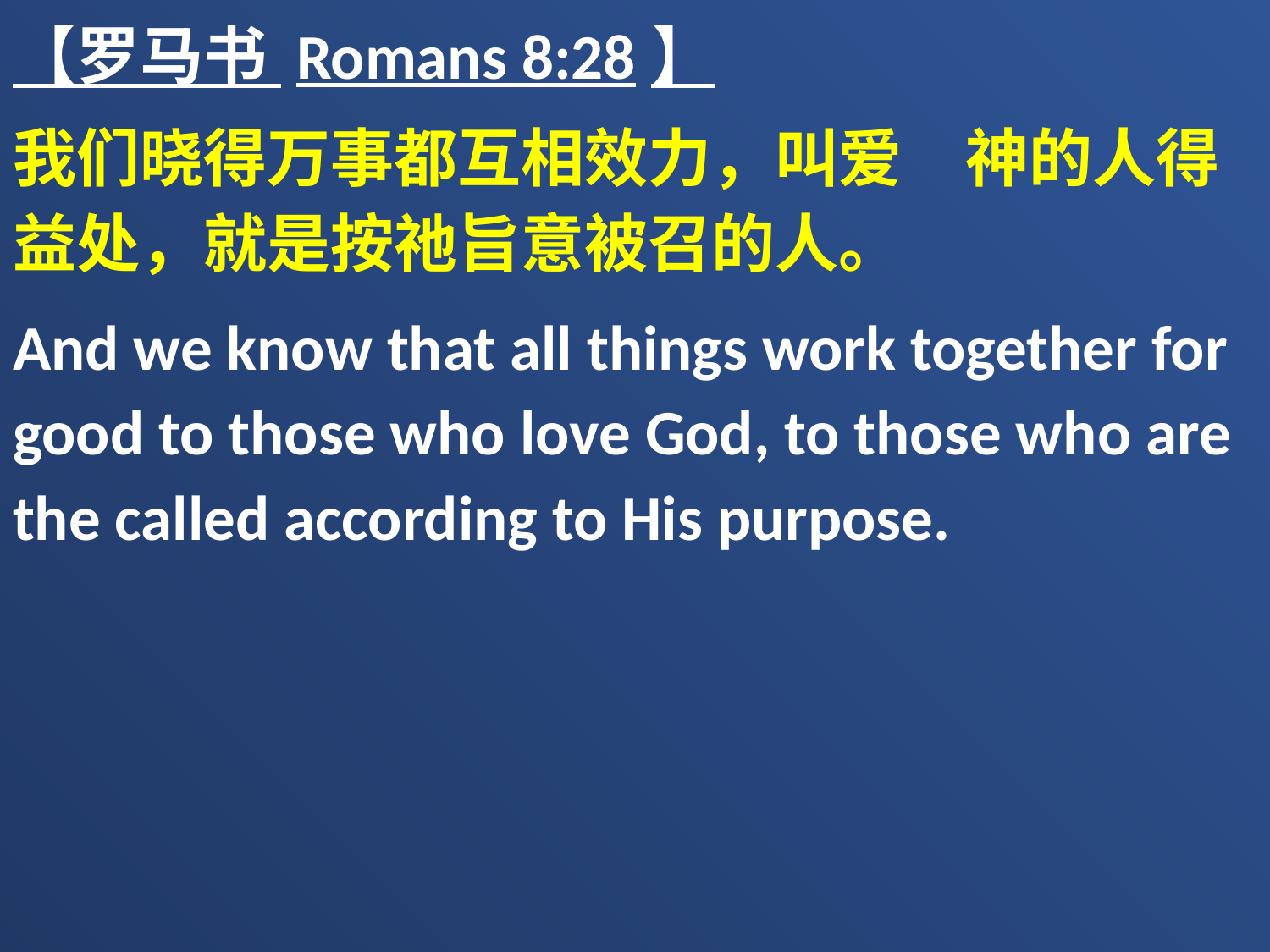

【罗马书 Romans 8:28】
我们晓得万事都互相效力，叫爱　神的人得益处，就是按祂旨意被召的人。
And we know that all things work together for good to those who love God, to those who are the called according to His purpose.